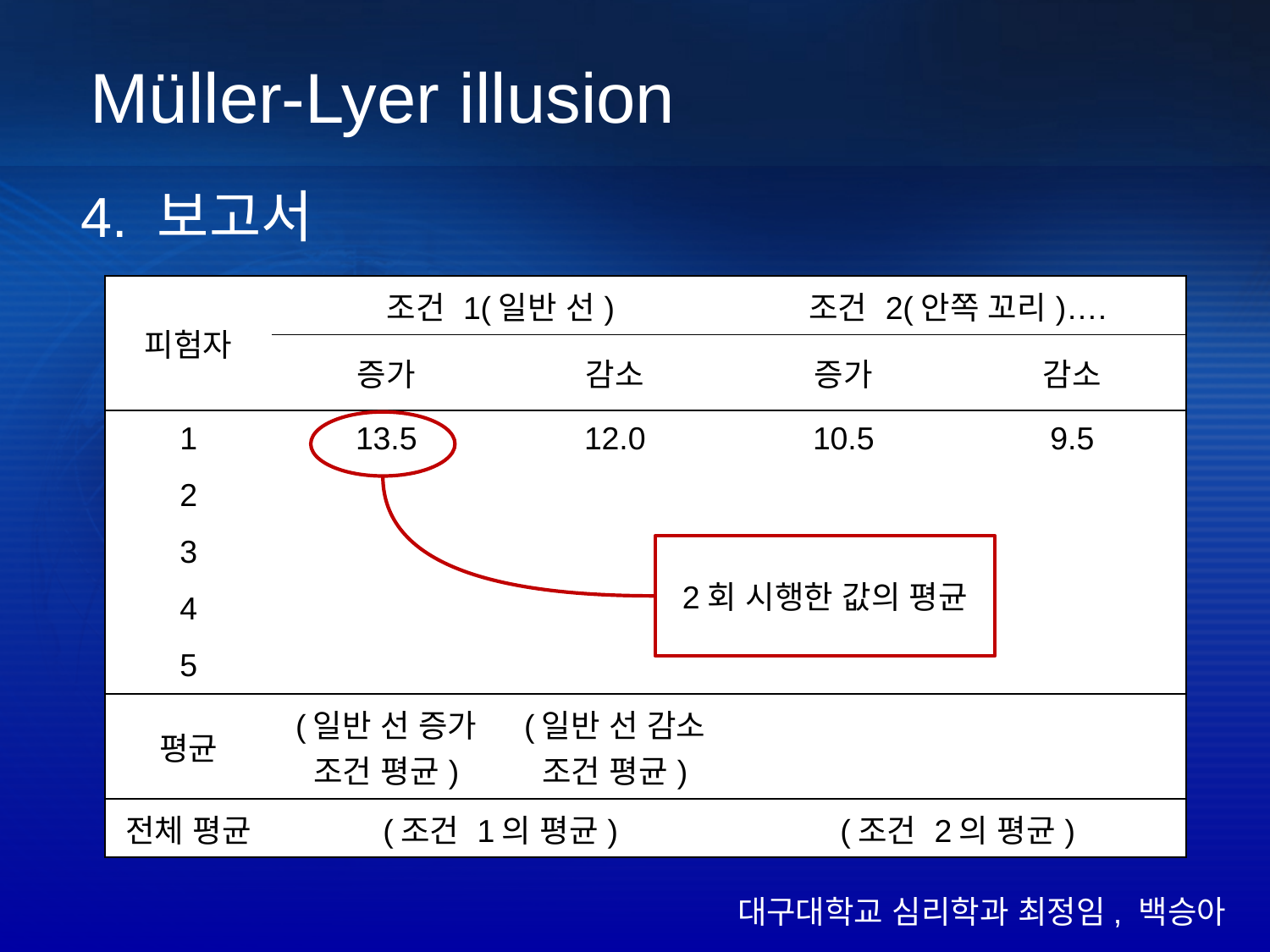

Müller-Lyer illusion
4. 보고서
| 피험자 | 조건 1(일반 선) |  | 조건 2(안쪽 꼬리)…. |  |
| --- | --- | --- | --- | --- |
|  | 증가 | 감소 | 증가 | 감소 |
| 1 | 13.5 | 12.0 | 10.5 | 9.5 |
| 2 |  |  |  |  |
| 3 |  |  |  |  |
| 4 |  |  |  |  |
| 5 |  |  |  |  |
| 평균 | (일반 선 증가 조건 평균) | (일반 선 감소 조건 평균) |  |  |
| 전체 평균 | (조건 1의 평균) |  | (조건 2의 평균) |  |

2회 시행한 값의 평균
대구대학교 심리학과 최정임, 백승아